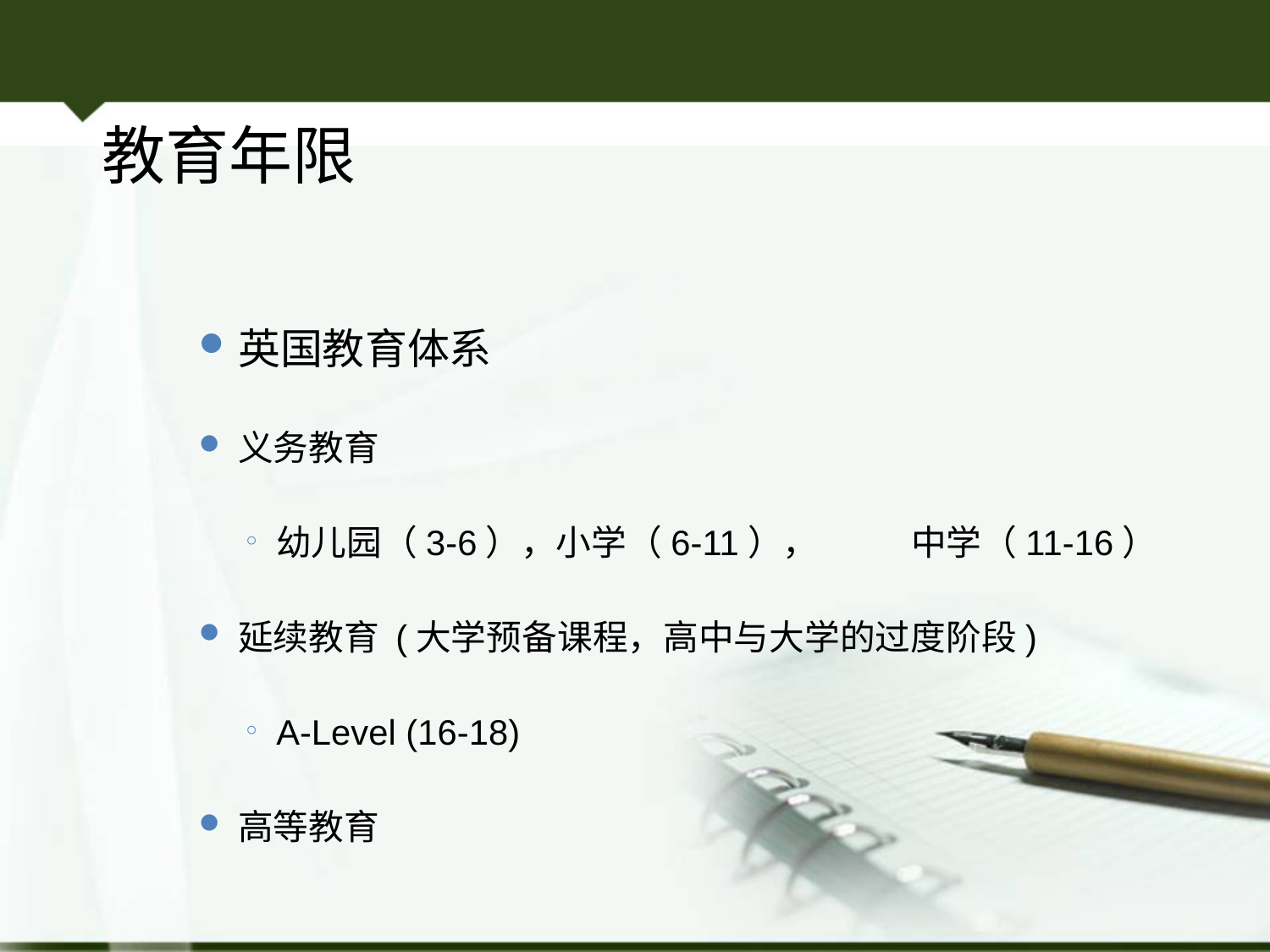

教育年限
英国教育体系
义务教育
幼儿园（3-6），小学（6-11），	中学（11-16）
延续教育 (大学预备课程，高中与大学的过度阶段)
A-Level (16-18)
高等教育